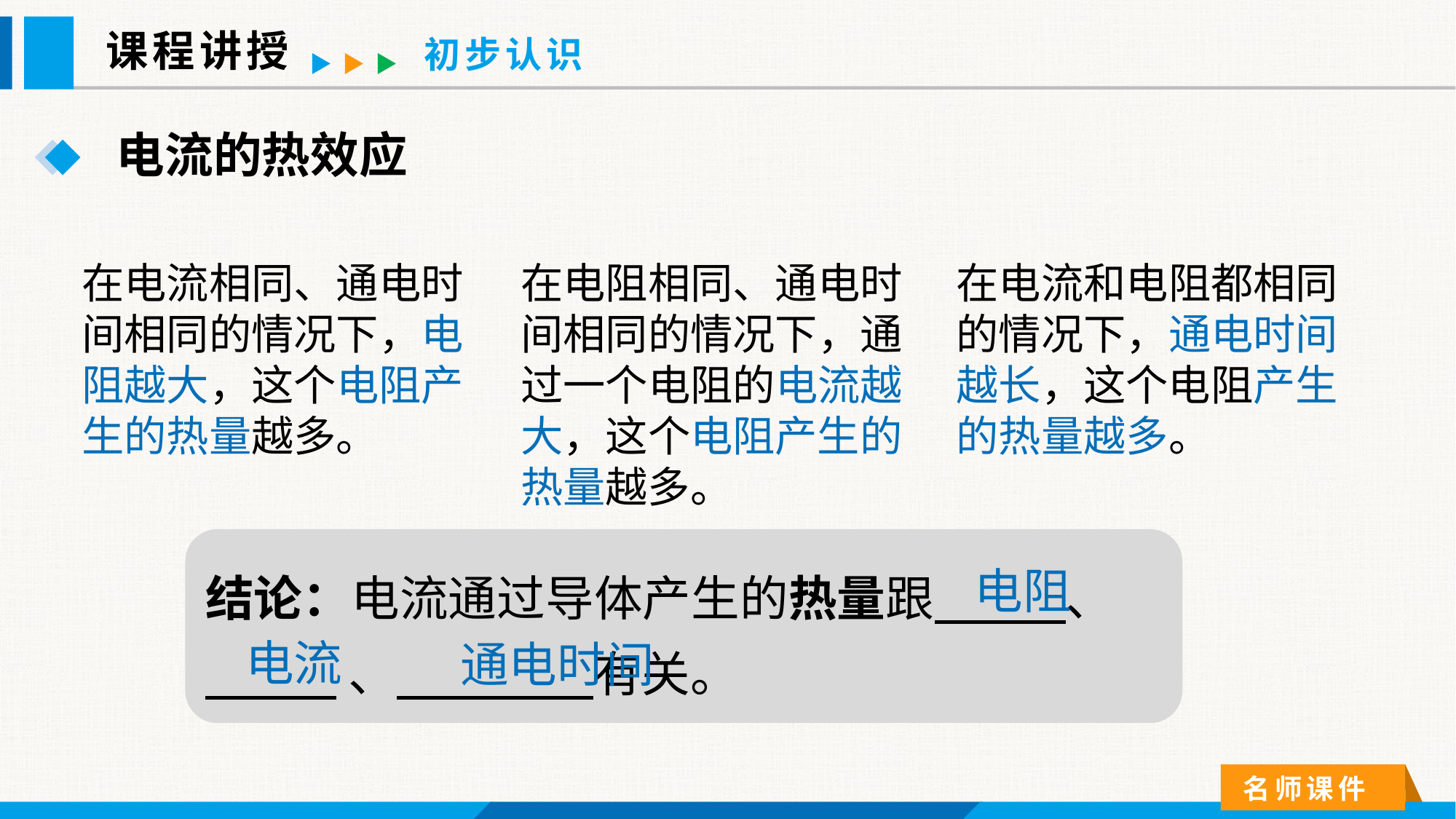

课程讲授
初步认识

电流的热效应

在电流相同、通电时间相同的情况下，电阻越大，这个电阻产生的热量越多。
在电阻相同、通电时间相同的情况下，通过一个电阻的电流越大，这个电阻产生的热量越多。
在电流和电阻都相同的情况下，通电时间越长，这个电阻产生的热量越多。
结论：电流通过导体产生的热量跟            、
            、                  有关。
电阻
电流
通电时间